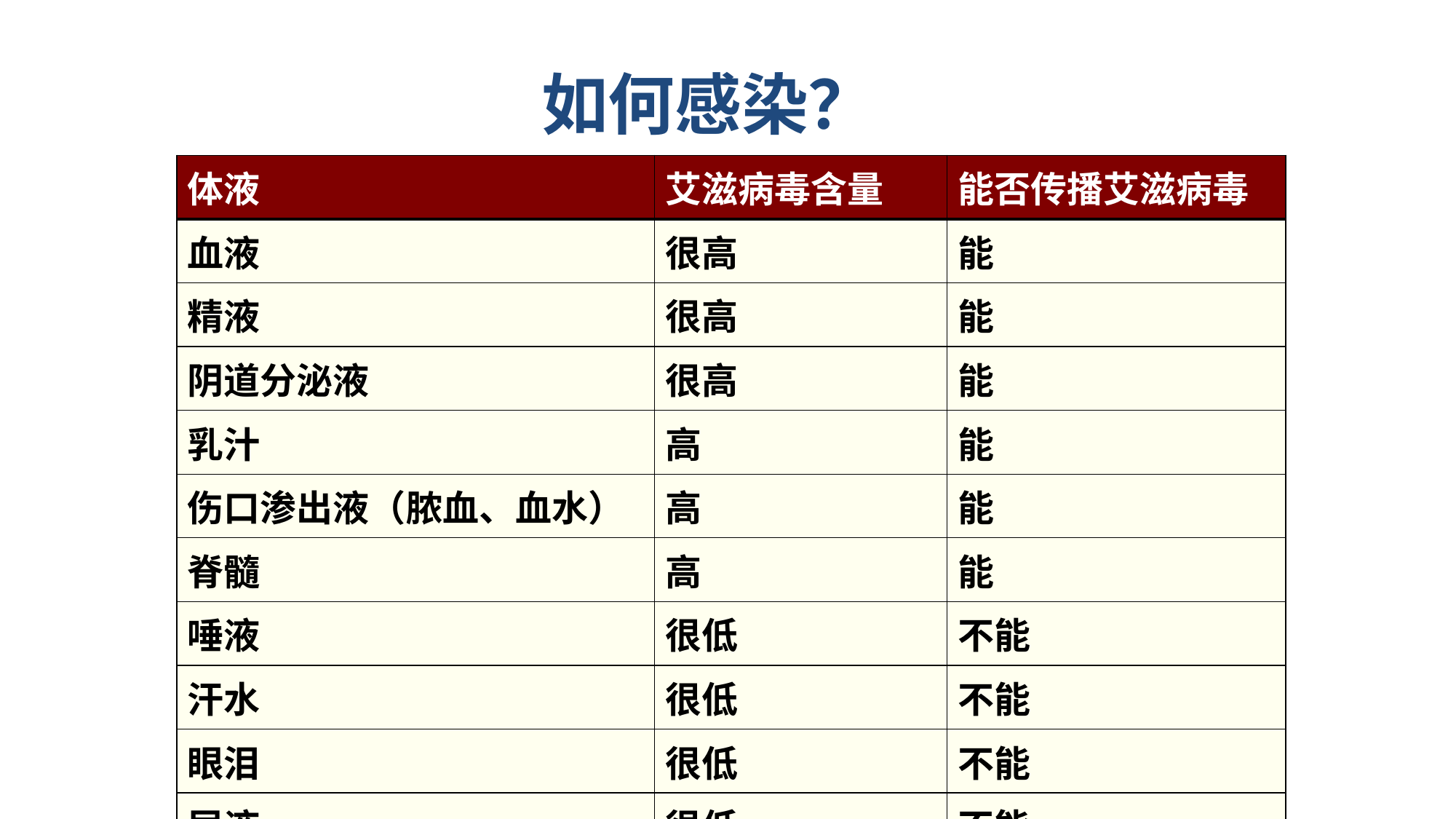

如何感染？
| 体液 | 艾滋病毒含量 | 能否传播艾滋病毒 |
| --- | --- | --- |
| 血液 | 很高 | 能 |
| 精液 | 很高 | 能 |
| 阴道分泌液 | 很高 | 能 |
| 乳汁 | 高 | 能 |
| 伤口渗出液（脓血、血水） | 高 | 能 |
| 脊髓 | 高 | 能 |
| 唾液 | 很低 | 不能 |
| 汗水 | 很低 | 不能 |
| 眼泪 | 很低 | 不能 |
| 尿液 | 很低 | 不能 |